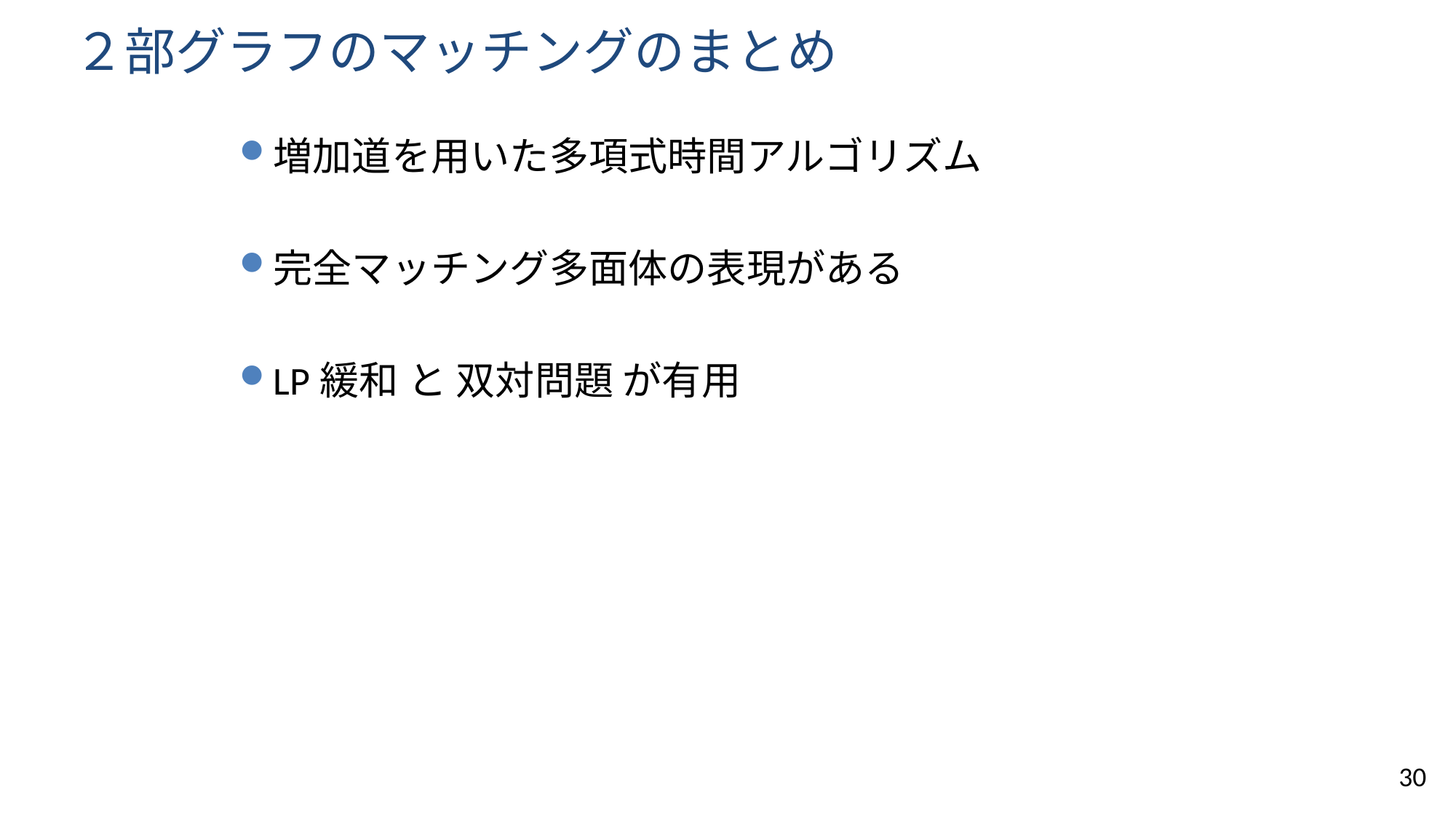

# ２部グラフのマッチングのまとめ
増加道を用いた多項式時間アルゴリズム

完全マッチング多面体の表現がある

LP緩和 と 双対問題 が有用
30